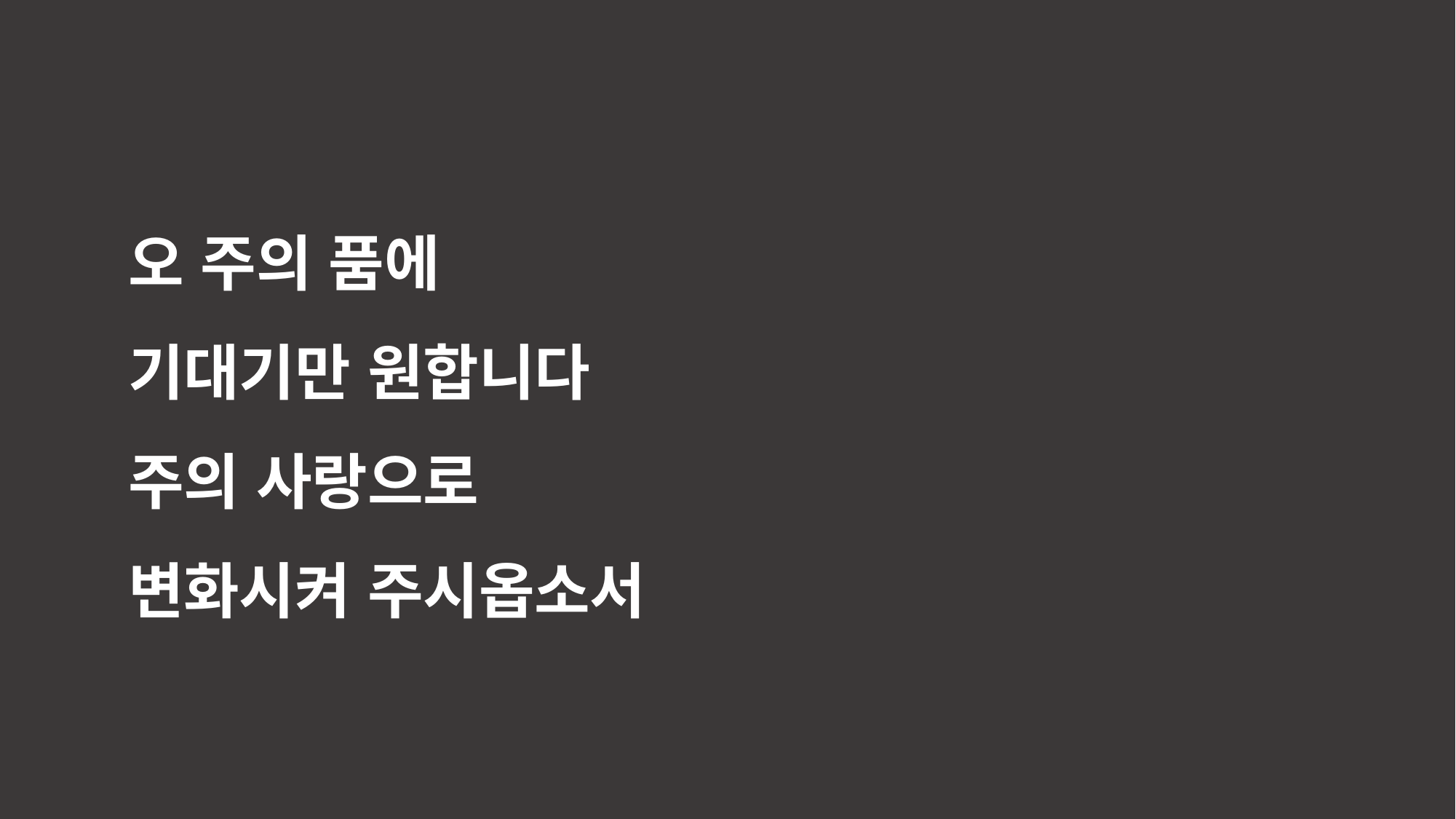

오 주의 품에
기대기만 원합니다
주의 사랑으로
변화시켜 주시옵소서